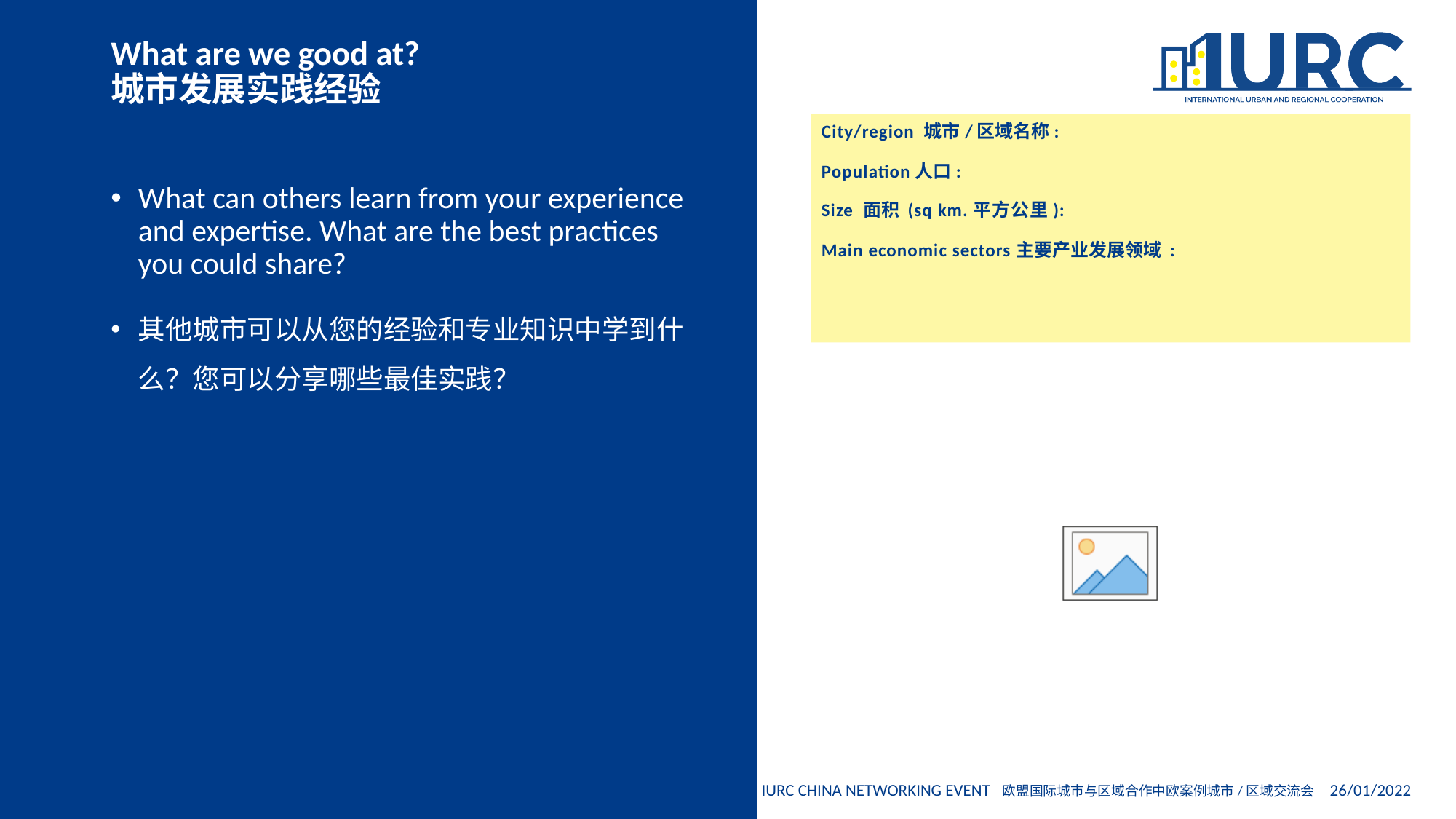

# What are we good at? 城市发展实践经验
City/region 城市/区域名称:
Population人口:
Size 面积 (sq km.平方公里):
Main economic sectors主要产业发展领域 :

What can others learn from your experience and expertise. What are the best practices you could share?
其他城市可以从您的经验和专业知识中学到什么？您可以分享哪些最佳实践？

IURC China Networking Event  欧盟国际城市与区域合作中欧案例城市/区域交流会    26/01/2022